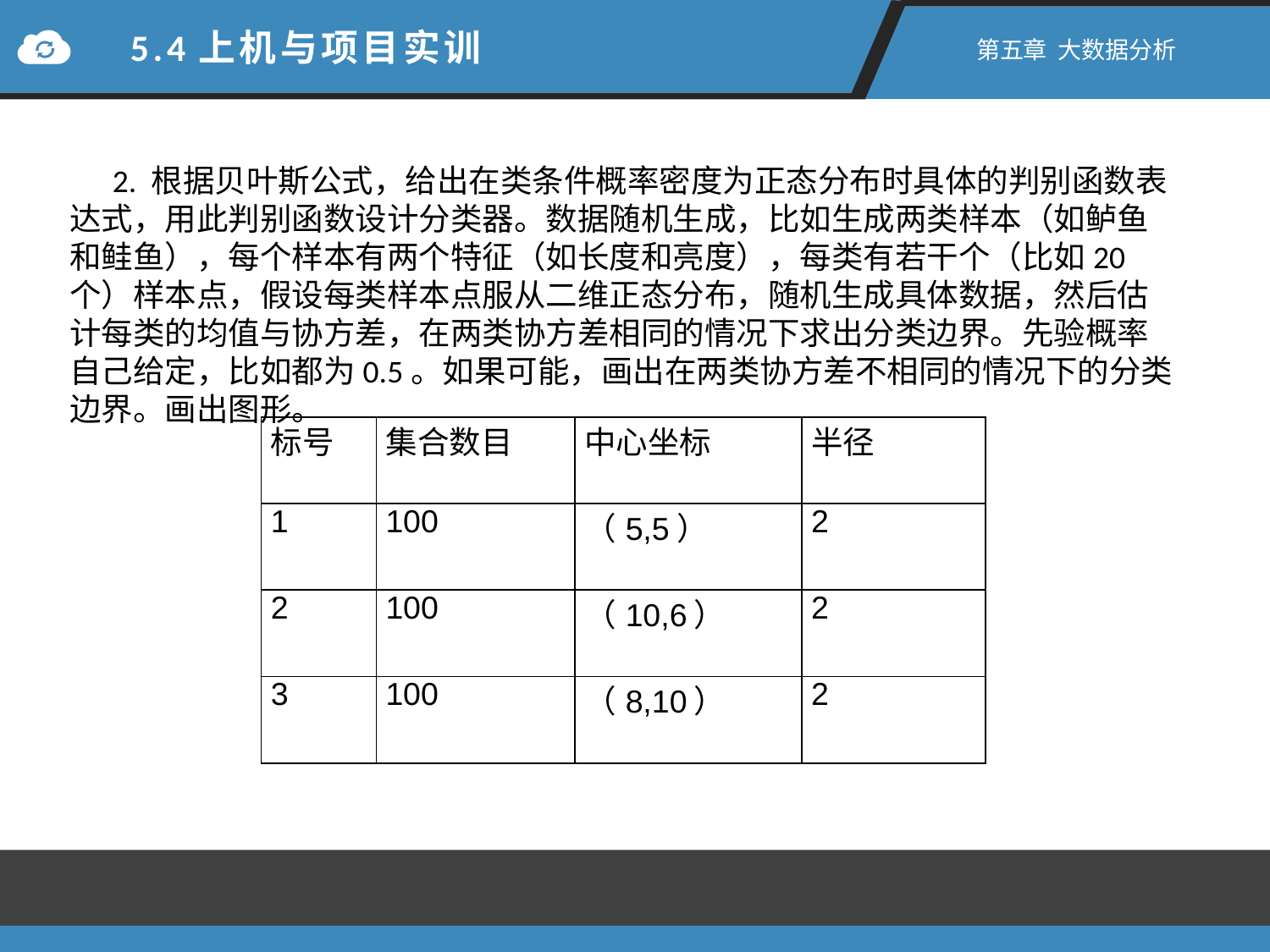

5.4上机与项目实训
第五章  大数据分析

 2. 根据贝叶斯公式，给出在类条件概率密度为正态分布时具体的判别函数表达式，用此判别函数设计分类器。数据随机生成，比如生成两类样本（如鲈鱼和鲑鱼），每个样本有两个特征（如长度和亮度），每类有若干个（比如20个）样本点，假设每类样本点服从二维正态分布，随机生成具体数据，然后估计每类的均值与协方差，在两类协方差相同的情况下求出分类边界。先验概率自己给定，比如都为0.5。如果可能，画出在两类协方差不相同的情况下的分类边界。画出图形。
| 标号 | 集合数目 | 中心坐标 | 半径 |
| --- | --- | --- | --- |
| 1 | 100 | （5,5） | 2 |
| 2 | 100 | （10,6） | 2 |
| 3 | 100 | （8,10） | 2 |